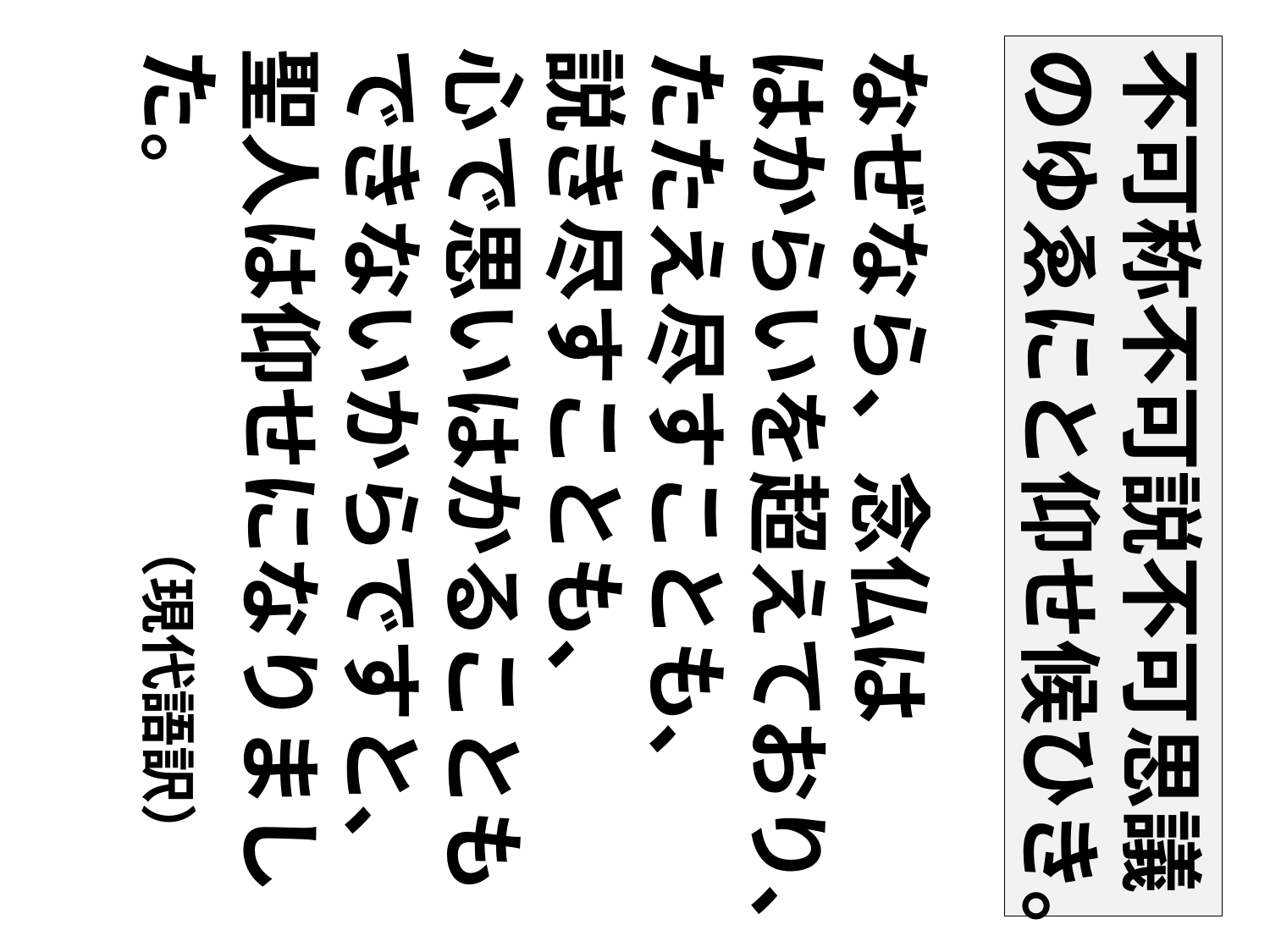

なぜなら、念仏は
はからいを超えており、
たたえ尽すことも、
説き尽すことも、
心で思いはかることもできないからですと、
聖人は仰せになりました。　　　　（現代語訳）

不可称不可説不可思議のゆゑにと仰せ候ひき。